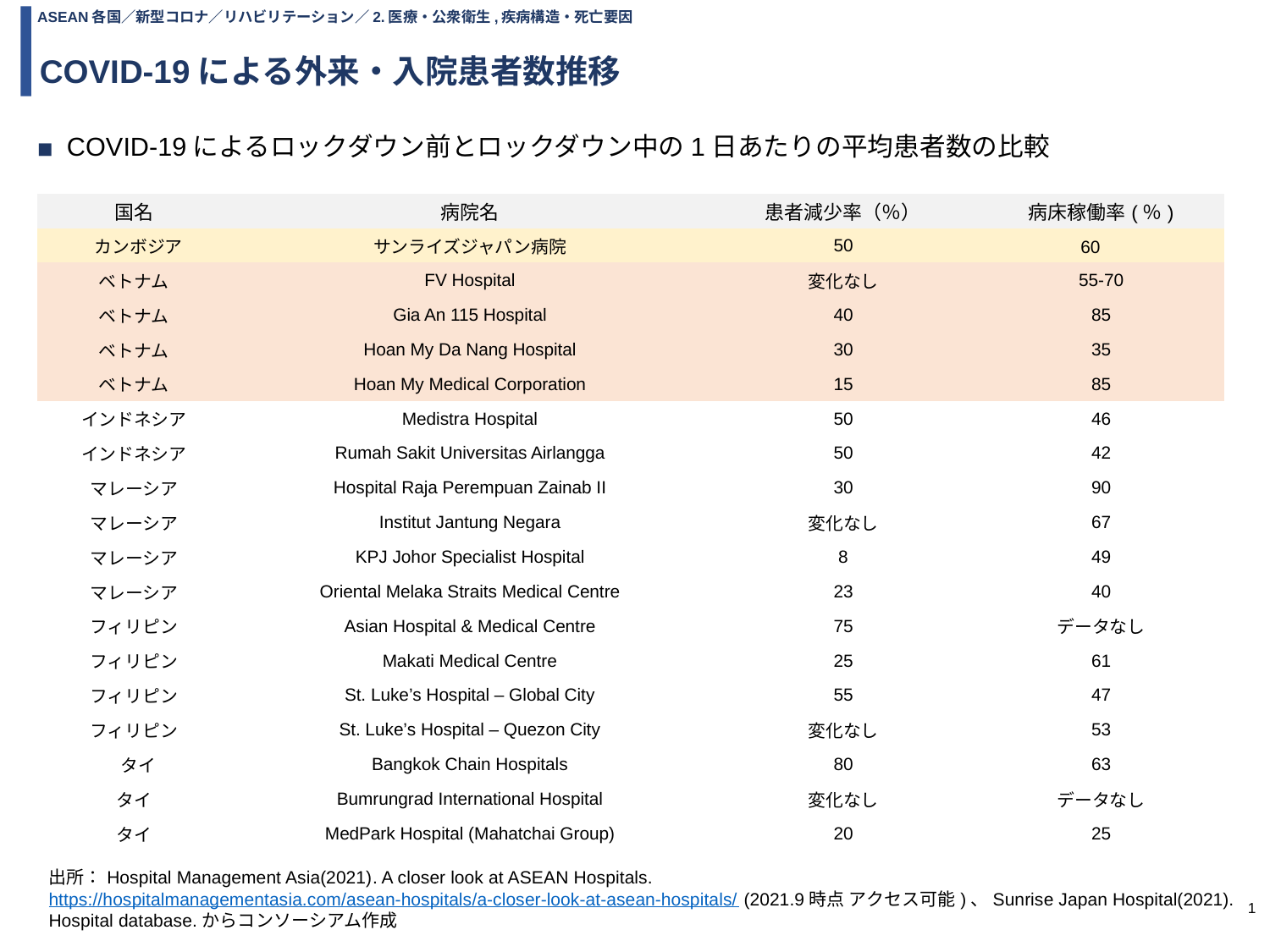

ASEAN各国／新型コロナ／リハビリテーション／2.医療・公衆衛生,疾病構造・死亡要因

# COVID-19による外来・入院患者数推移
COVID-19によるロックダウン前とロックダウン中の1日あたりの平均患者数の比較
| 国名 | 病院名 | 患者減少率（％） | 病床稼働率(％) |
| --- | --- | --- | --- |
| カンボジア | サンライズジャパン病院 | 50 | 60 |
| ベトナム | FV Hospital | 変化なし | 55-70 |
| ベトナム | Gia An 115 Hospital | 40 | 85 |
| ベトナム | Hoan My Da Nang Hospital | 30 | 35 |
| ベトナム | Hoan My Medical Corporation | 15 | 85 |
| インドネシア | Medistra Hospital | 50 | 46 |
| インドネシア | Rumah Sakit Universitas Airlangga | 50 | 42 |
| マレーシア | Hospital Raja Perempuan Zainab II | 30 | 90 |
| マレーシア | Institut Jantung Negara | 変化なし | 67 |
| マレーシア | KPJ Johor Specialist Hospital | 8 | 49 |
| マレーシア | Oriental Melaka Straits Medical Centre | 23 | 40 |
| フィリピン | Asian Hospital & Medical Centre | 75 | データなし |
| フィリピン | Makati Medical Centre | 25 | 61 |
| フィリピン | St. Luke’s Hospital – Global City | 55 | 47 |
| フィリピン | St. Luke’s Hospital – Quezon City | 変化なし | 53 |
| タイ | Bangkok Chain Hospitals | 80 | 63 |
| タイ | Bumrungrad International Hospital | 変化なし | データなし |
| タイ | MedPark Hospital (Mahatchai Group) | 20 | 25 |
出所：Hospital Management Asia(2021). A closer look at ASEAN Hospitals. https://hospitalmanagementasia.com/asean-hospitals/a-closer-look-at-asean-hospitals/ (2021.9時点 アクセス可能)、Sunrise Japan Hospital(2021). Hospital database.からコンソーシアム作成
1